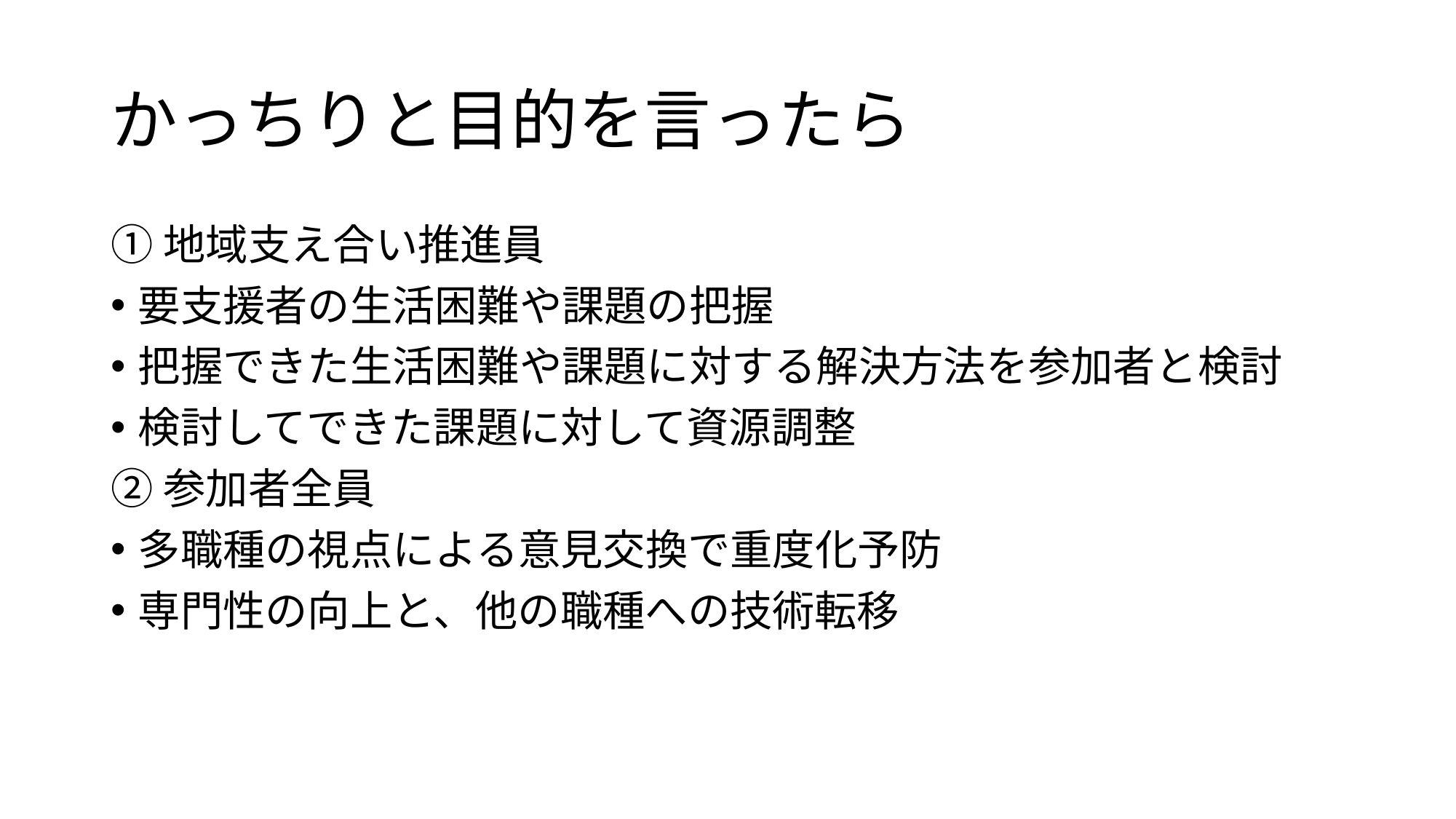

# かっちりと目的を言ったら
①地域支え合い推進員
要支援者の生活困難や課題の把握
把握できた生活困難や課題に対する解決方法を参加者と検討
検討してできた課題に対して資源調整
②参加者全員
多職種の視点による意見交換で重度化予防
専門性の向上と、他の職種への技術転移